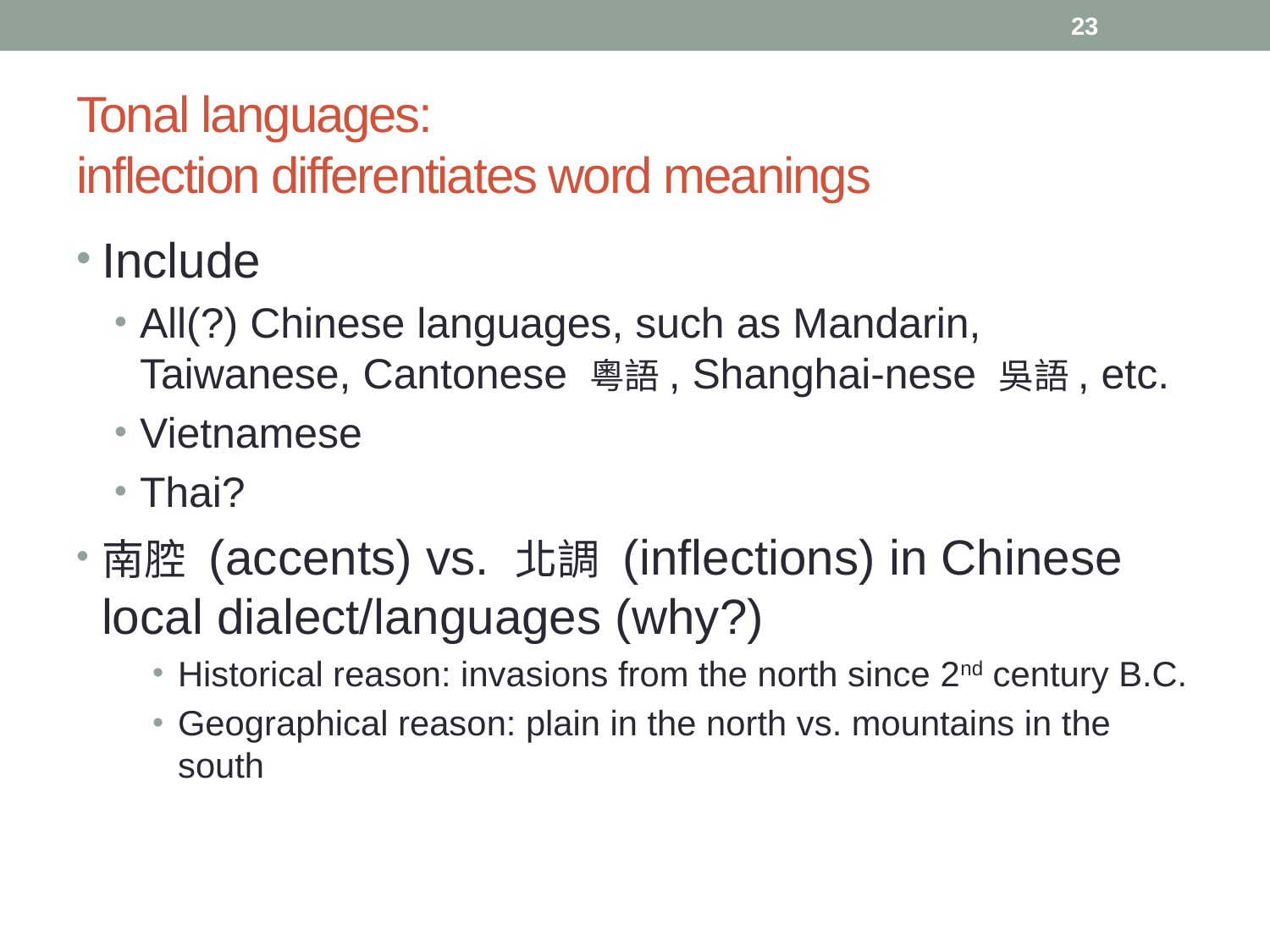

23
# Tonal languages: inflection differentiates word meanings
Include
All(?) Chinese languages, such as Mandarin, Taiwanese, Cantonese 粵語, Shanghai-nese 吳語, etc.
Vietnamese
Thai?
南腔 (accents) vs. 北調 (inflections) in Chinese local dialect/languages (why?)
Historical reason: invasions from the north since 2nd century B.C.
Geographical reason: plain in the north vs. mountains in the south